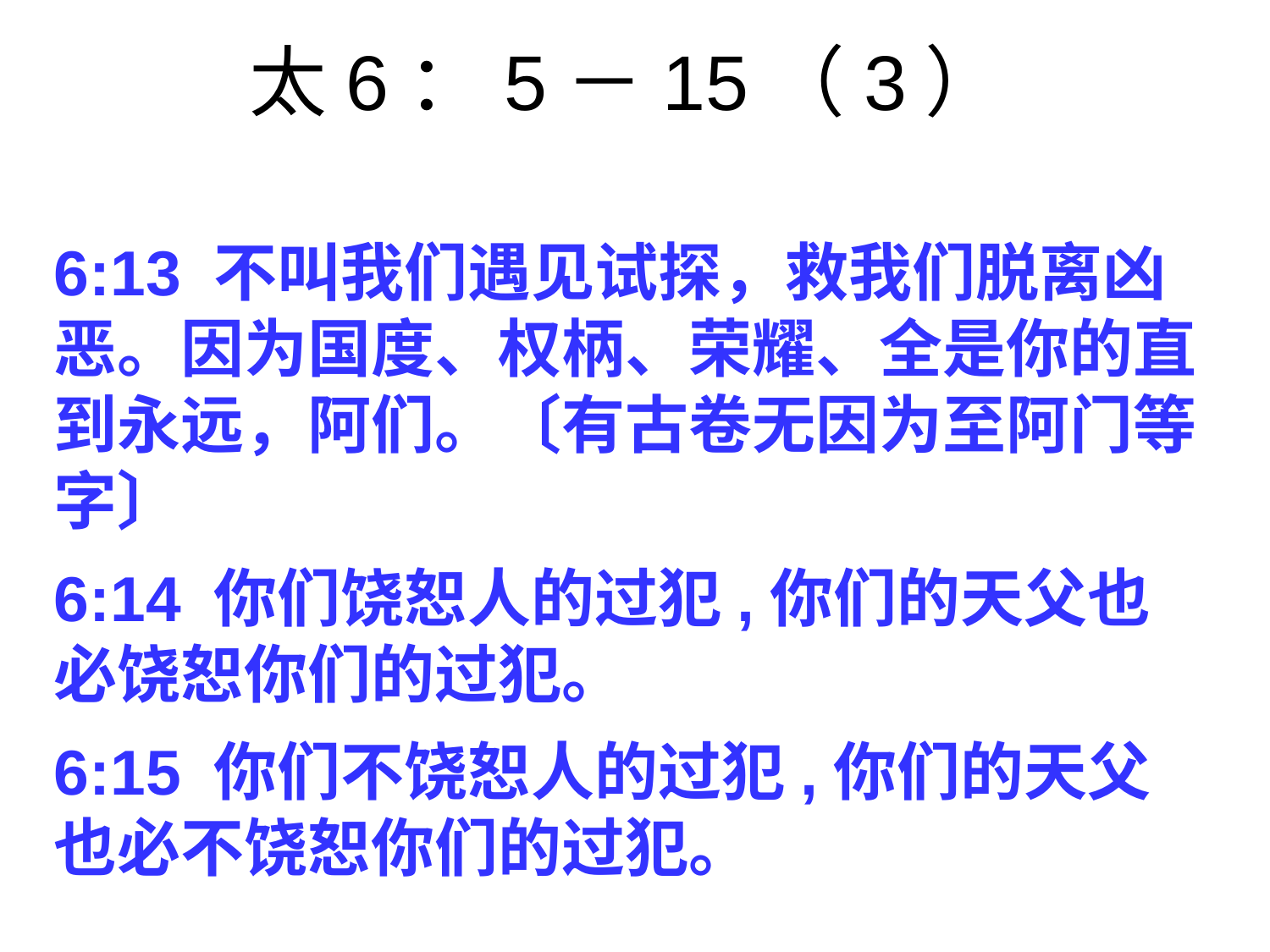

# 太6：5－15（3）
6:13 不叫我们遇见试探，救我们脱离凶恶。因为国度、权柄、荣耀、全是你的直到永远，阿们。〔有古卷无因为至阿门等字〕
6:14 你们饶恕人的过犯,你们的天父也必饶恕你们的过犯。
6:15 你们不饶恕人的过犯,你们的天父也必不饶恕你们的过犯。